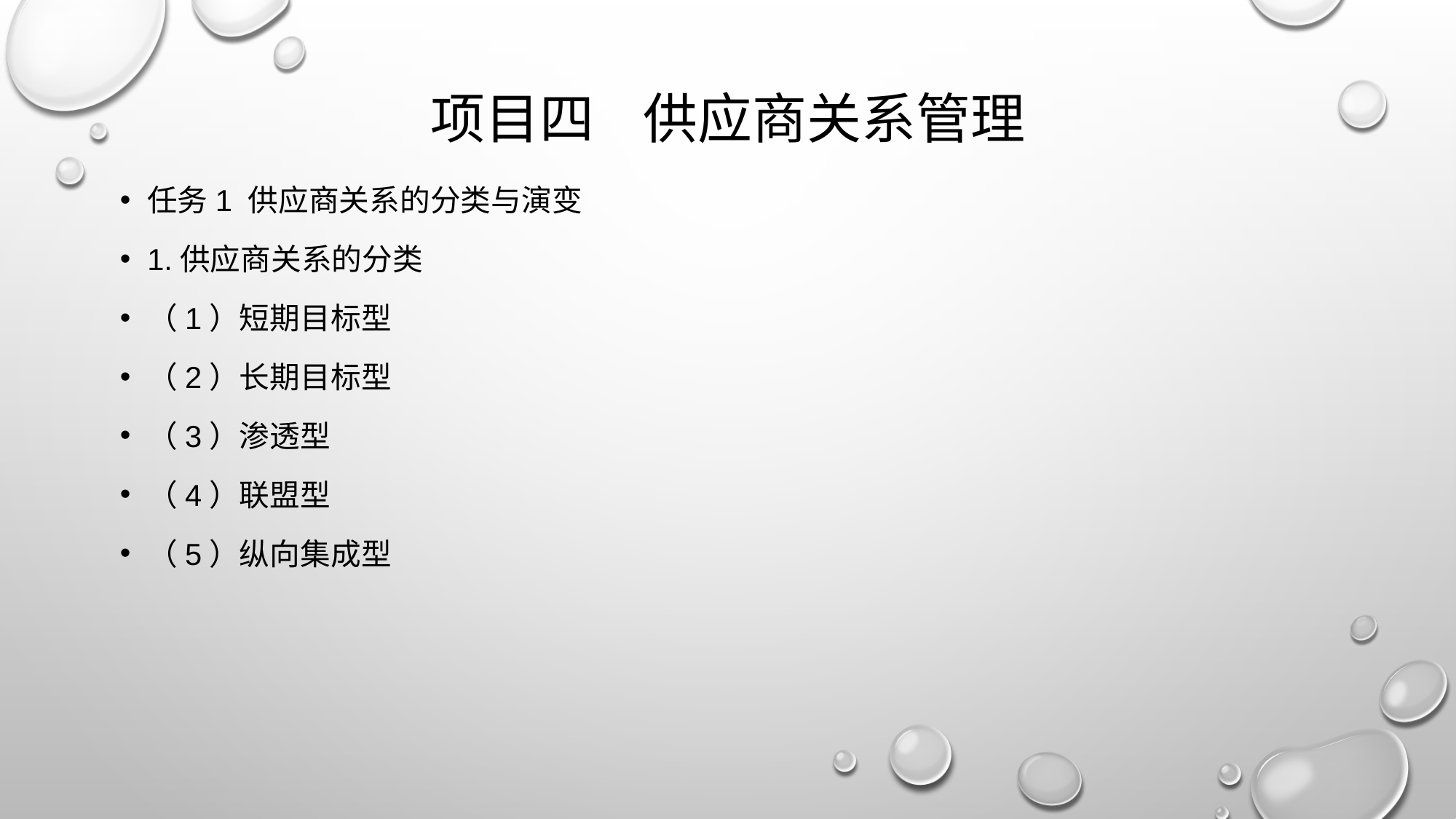

# 项目四    供应商关系管理
任务1 供应商关系的分类与演变
1.供应商关系的分类
（1）短期目标型
（2）长期目标型
（3）渗透型
（4）联盟型
（5）纵向集成型